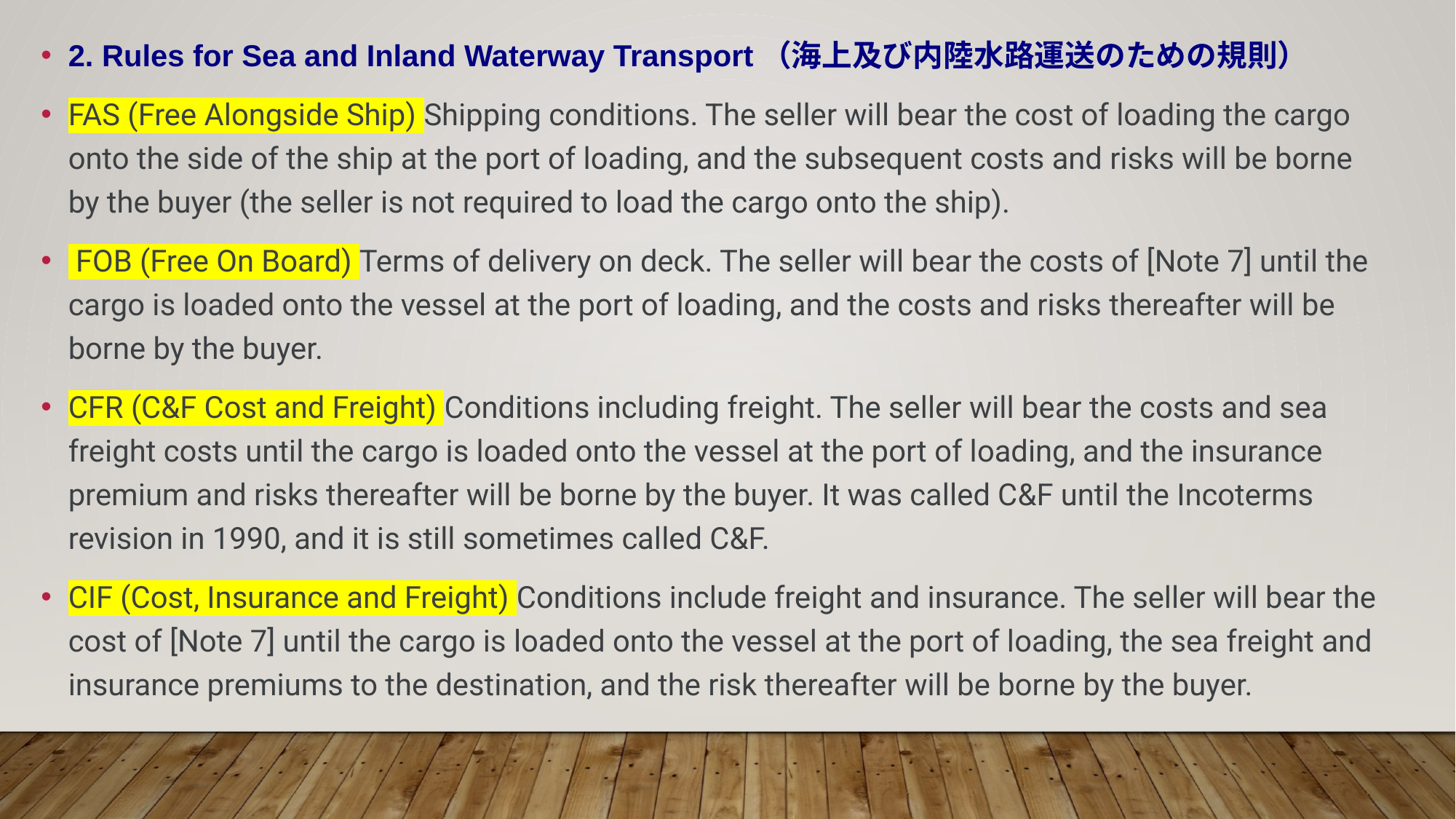

2. Rules for Sea and Inland Waterway Transport（海上及び内陸水路運送のための規則）
FAS (Free Alongside Ship) Shipping conditions. The seller will bear the cost of loading the cargo onto the side of the ship at the port of loading, and the subsequent costs and risks will be borne by the buyer (the seller is not required to load the cargo onto the ship).
 FOB (Free On Board) Terms of delivery on deck. The seller will bear the costs of [Note 7] until the cargo is loaded onto the vessel at the port of loading, and the costs and risks thereafter will be borne by the buyer.
CFR (C&F Cost and Freight) Conditions including freight. The seller will bear the costs and sea freight costs until the cargo is loaded onto the vessel at the port of loading, and the insurance premium and risks thereafter will be borne by the buyer. It was called C&F until the Incoterms revision in 1990, and it is still sometimes called C&F.
CIF (Cost, Insurance and Freight) Conditions include freight and insurance. The seller will bear the cost of [Note 7] until the cargo is loaded onto the vessel at the port of loading, the sea freight and insurance premiums to the destination, and the risk thereafter will be borne by the buyer.